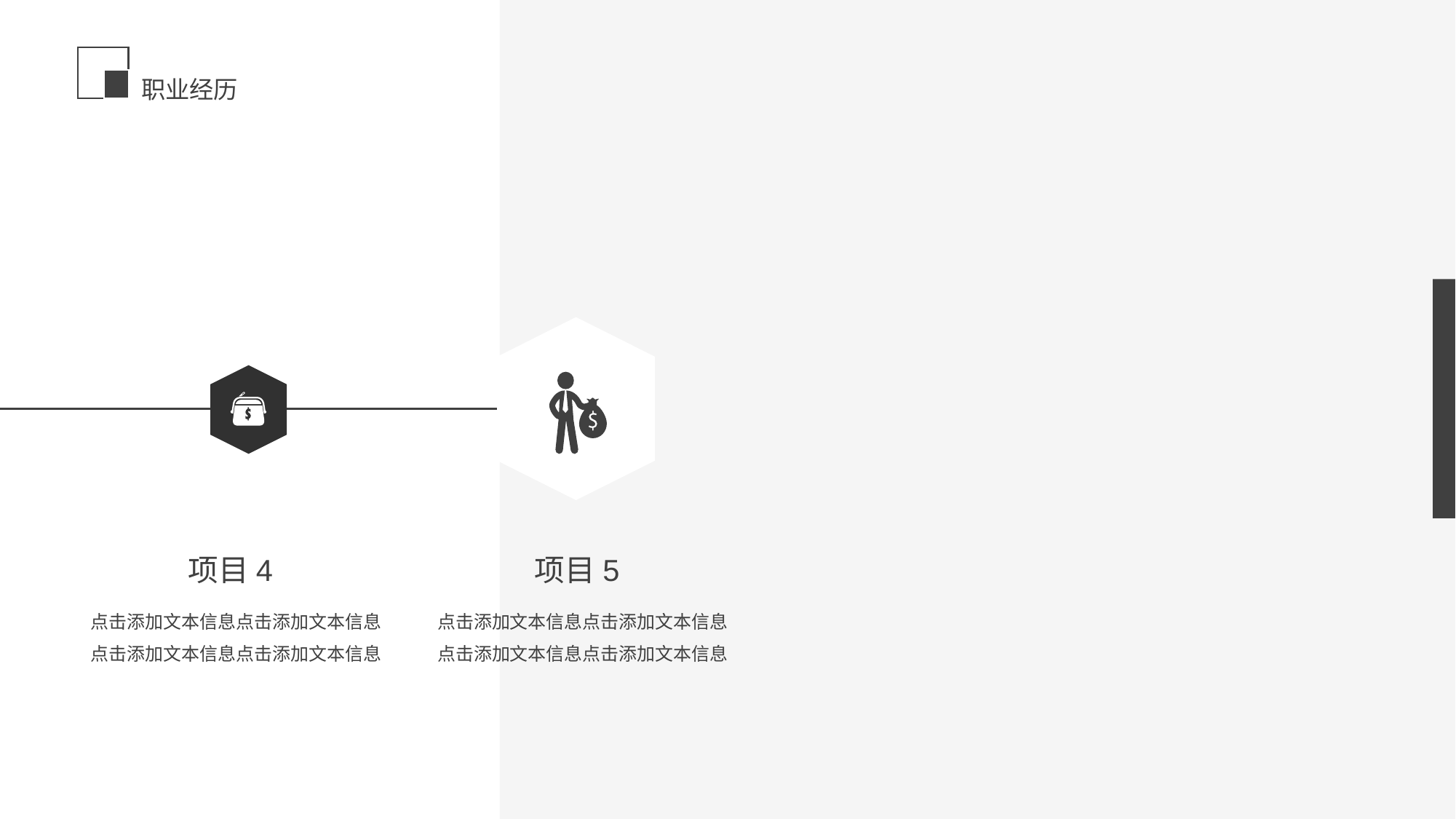

职业经历

项目4
点击添加文本信息点击添加文本信息
点击添加文本信息点击添加文本信息

项目5
点击添加文本信息点击添加文本信息
点击添加文本信息点击添加文本信息